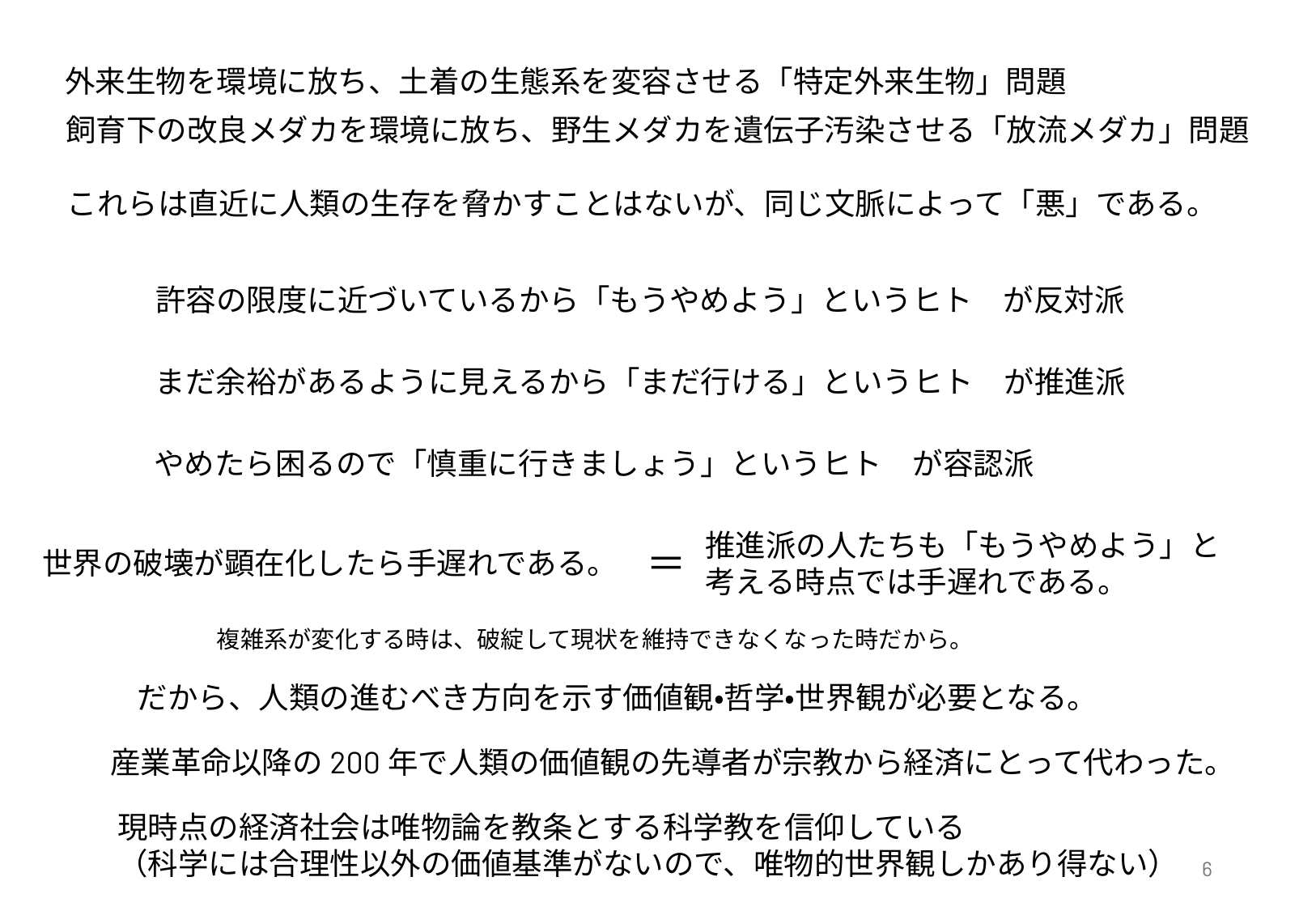

外来生物を環境に放ち、土着の生態系を変容させる「特定外来生物」問題
飼育下の改良メダカを環境に放ち、野生メダカを遺伝子汚染させる「放流メダカ」問題
これらは直近に人類の生存を脅かすことはないが、同じ文脈によって「悪」である。
許容の限度に近づいているから「もうやめよう」というヒト　が反対派
まだ余裕があるように見えるから「まだ行ける」というヒト　が推進派
やめたら困るので「慎重に行きましょう」というヒト　が容認派
推進派の人たちも「もうやめよう」と
考える時点では手遅れである。
＝
世界の破壊が顕在化したら手遅れである。
複雑系が変化する時は、破綻して現状を維持できなくなった時だから。
だから、人類の進むべき方向を示す価値観・哲学・世界観が必要となる。
産業革命以降の200年で人類の価値観の先導者が宗教から経済にとって代わった。
現時点の経済社会は唯物論を教条とする科学教を信仰している
（科学には合理性以外の価値基準がないので、唯物的世界観しかあり得ない）
6